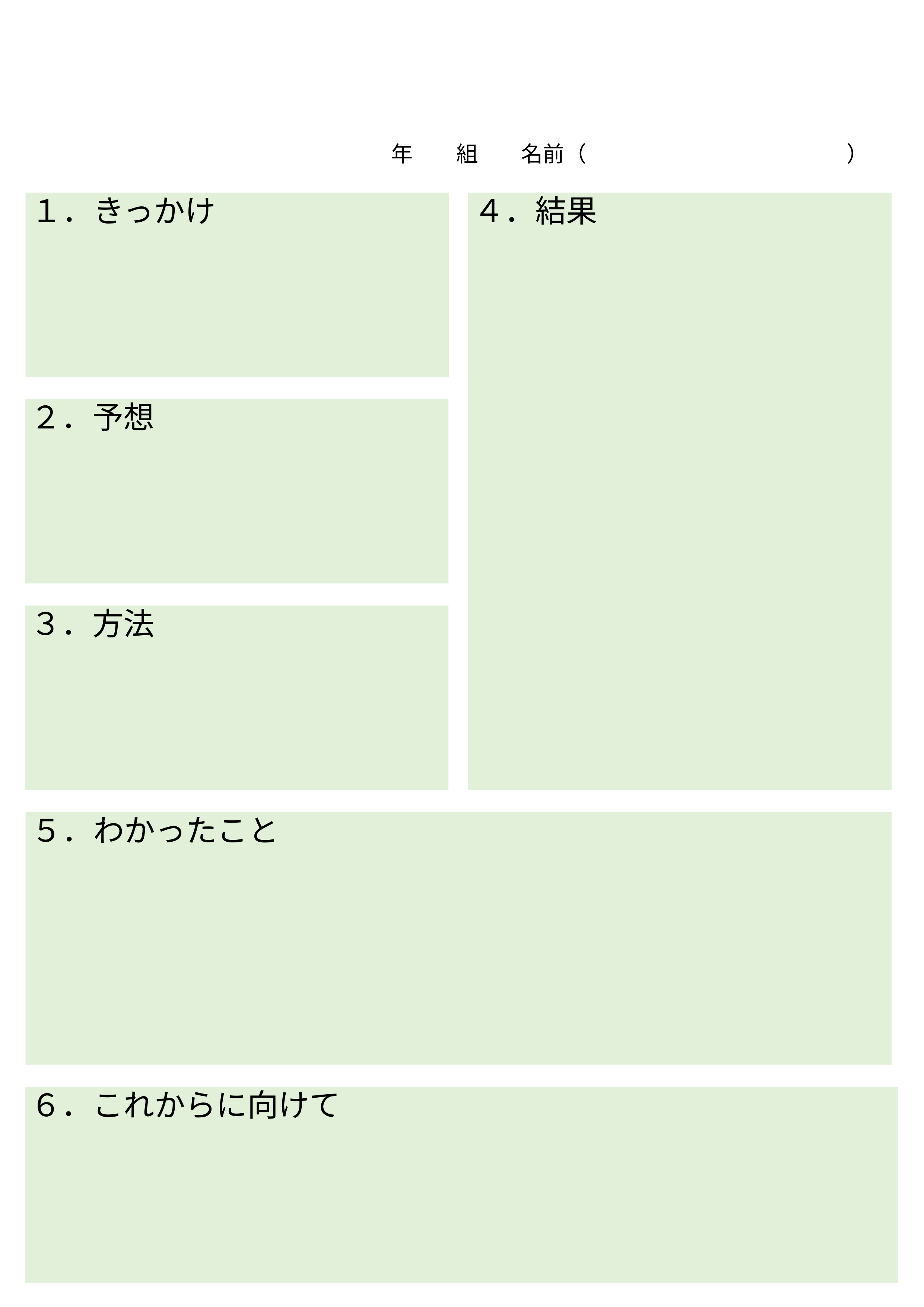

年　　組　　名前（　　　　　　　　　　　　）
４．結果
１．きっかけ
２．予想
３．方法
５．わかったこと
６．これからに向けて